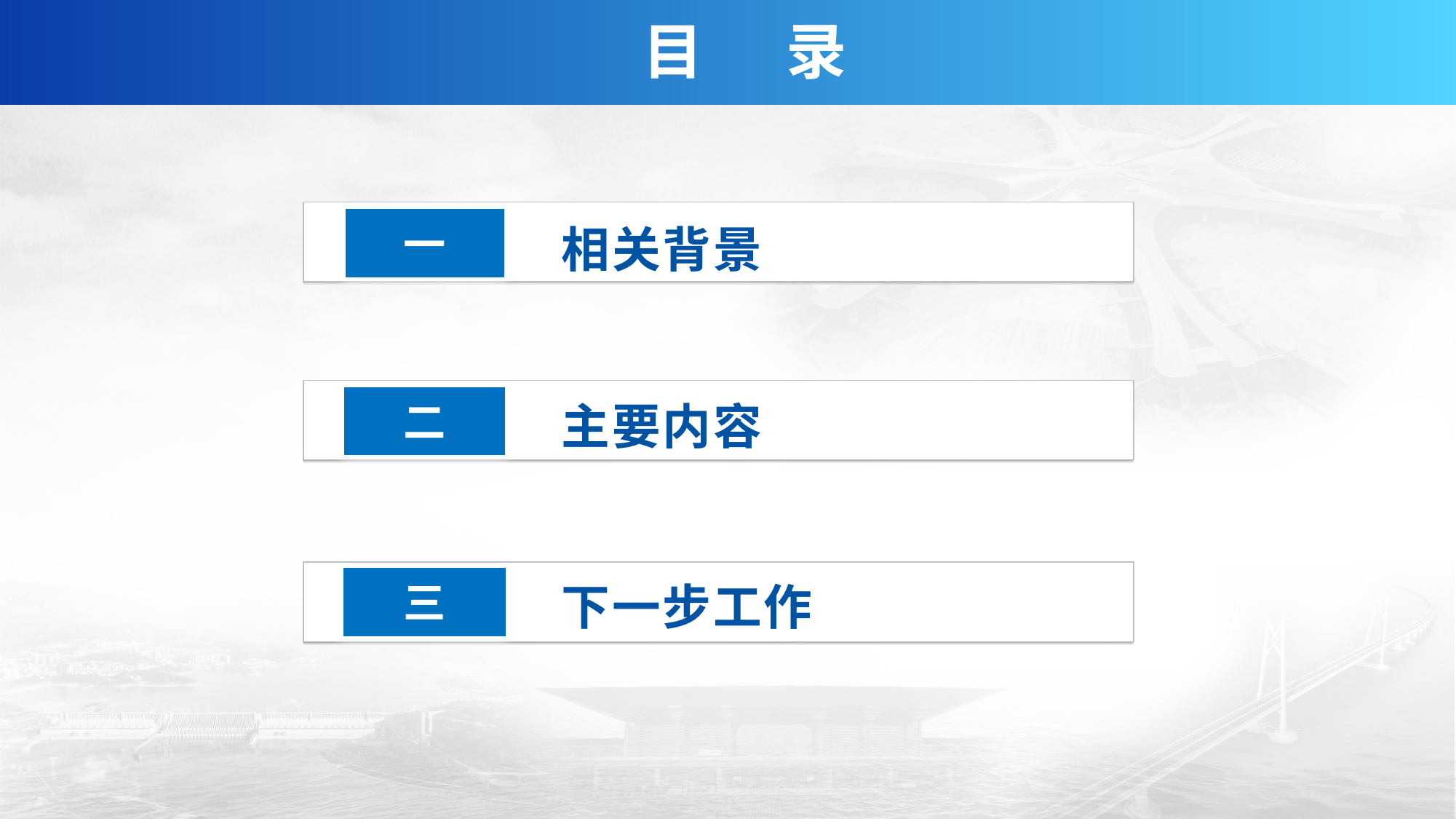

目      录

一
相关背景

二
主要内容

三
下一步工作
2